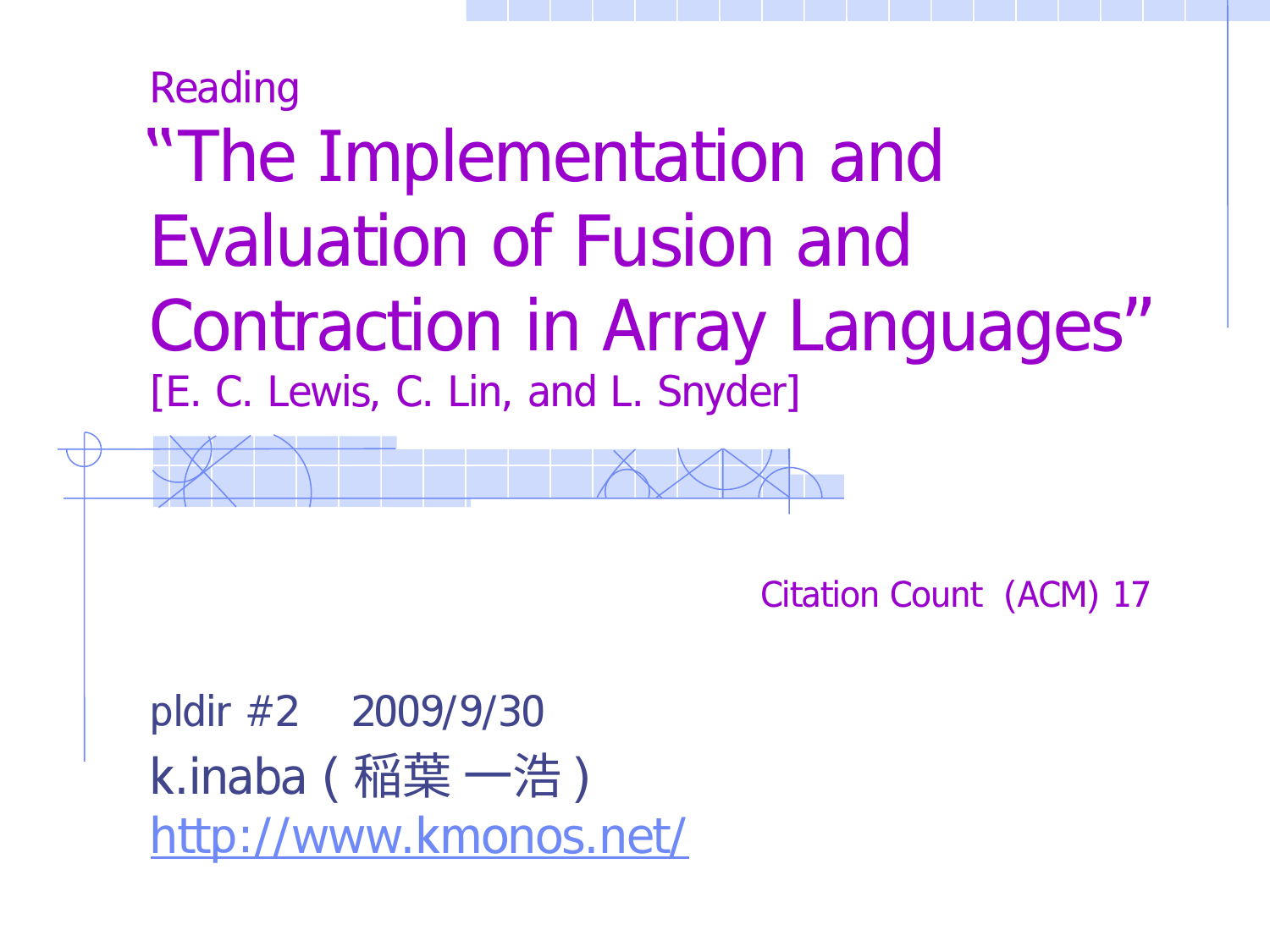

# Reading “The Implementation and Evaluation of Fusion and Contraction in Array Languages” [E. C. Lewis, C. Lin, and L. Snyder] Citation Count  (ACM) 17
pldir #2    2009/9/30
k.inaba (稲葉 一浩)
http://www.kmonos.net/